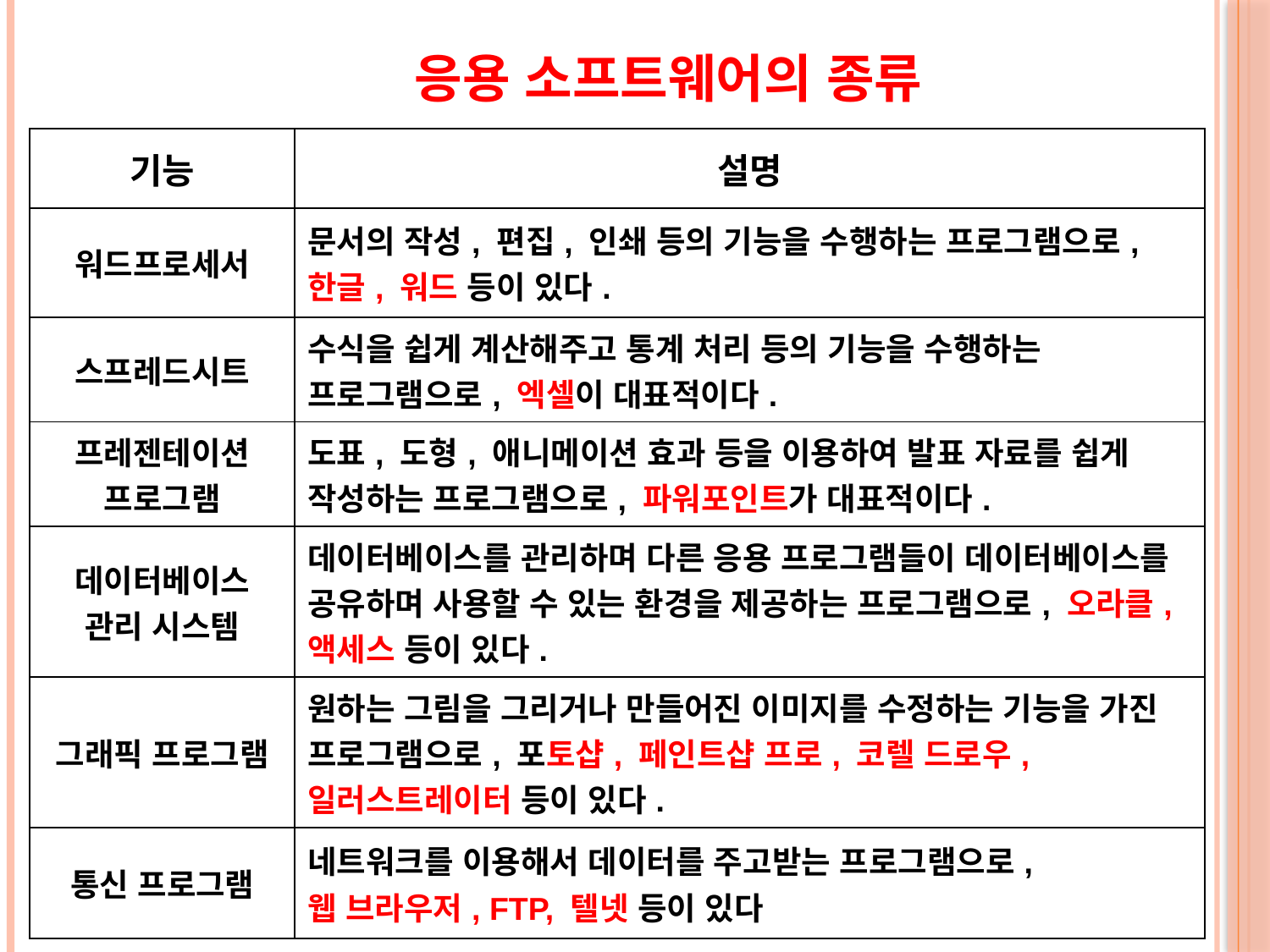

응용 소프트웨어의 종류
| 기능 | 설명 |
| --- | --- |
| 워드프로세서 | 문서의 작성, 편집, 인쇄 등의 기능을 수행하는 프로그램으로, 한글, 워드 등이 있다. |
| 스프레드시트 | 수식을 쉽게 계산해주고 통계 처리 등의 기능을 수행하는 프로그램으로, 엑셀이 대표적이다. |
| 프레젠테이션 프로그램 | 도표, 도형, 애니메이션 효과 등을 이용하여 발표 자료를 쉽게 작성하는 프로그램으로, 파워포인트가 대표적이다. |
| 데이터베이스 관리 시스템 | 데이터베이스를 관리하며 다른 응용 프로그램들이 데이터베이스를 공유하며 사용할 수 있는 환경을 제공하는 프로그램으로, 오라클, 액세스 등이 있다. |
| 그래픽 프로그램 | 원하는 그림을 그리거나 만들어진 이미지를 수정하는 기능을 가진 프로그램으로, 포토샵, 페인트샵 프로, 코렐 드로우,일러스트레이터 등이 있다. |
| 통신 프로그램 | 네트워크를 이용해서 데이터를 주고받는 프로그램으로, 웹 브라우저, FTP, 텔넷 등이 있다 |